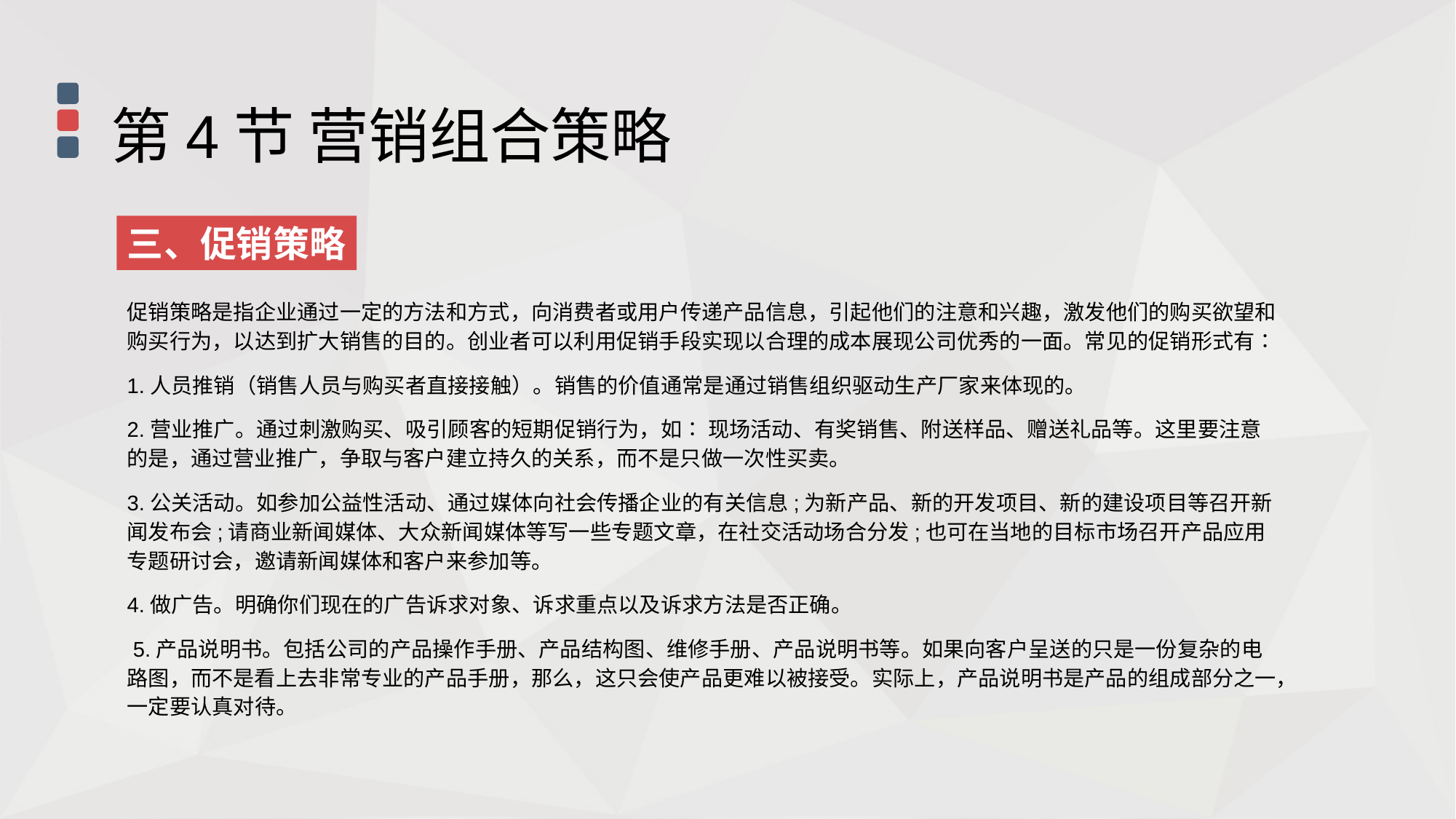

第4节 营销组合策略
三、促销策略
促销策略是指企业通过一定的方法和方式，向消费者或用户传递产品信息，引起他们的注意和兴趣，激发他们的购买欲望和购买行为，以达到扩大销售的目的。创业者可以利用促销手段实现以合理的成本展现公司优秀的一面。常见的促销形式有∶
1.人员推销（销售人员与购买者直接接触）。销售的价值通常是通过销售组织驱动生产厂家来体现的。
2.营业推广。通过刺激购买、吸引顾客的短期促销行为，如∶ 现场活动、有奖销售、附送样品、赠送礼品等。这里要注意的是，通过营业推广，争取与客户建立持久的关系，而不是只做一次性买卖。
3.公关活动。如参加公益性活动、通过媒体向社会传播企业的有关信息;为新产品、新的开发项目、新的建设项目等召开新闻发布会;请商业新闻媒体、大众新闻媒体等写一些专题文章，在社交活动场合分发;也可在当地的目标市场召开产品应用专题研讨会，邀请新闻媒体和客户来参加等。
4.做广告。明确你们现在的广告诉求对象、诉求重点以及诉求方法是否正确。
 5.产品说明书。包括公司的产品操作手册、产品结构图、维修手册、产品说明书等。如果向客户呈送的只是一份复杂的电路图，而不是看上去非常专业的产品手册，那么，这只会使产品更难以被接受。实际上，产品说明书是产品的组成部分之一，一定要认真对待。